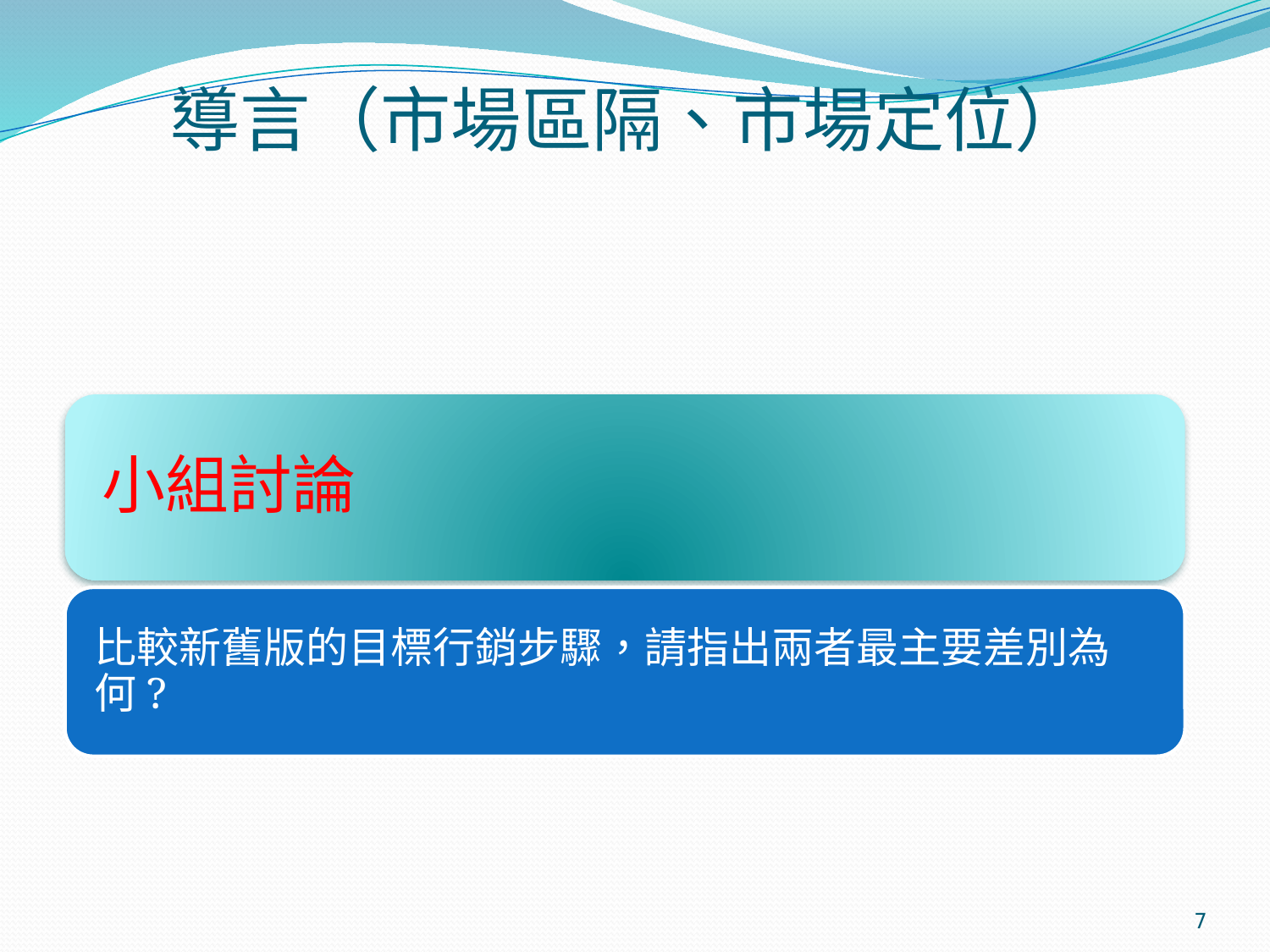

# 導言（市場區隔、市場定位）
小組討論
比較新舊版的目標行銷步驟，請指出兩者最主要差別為何?
7